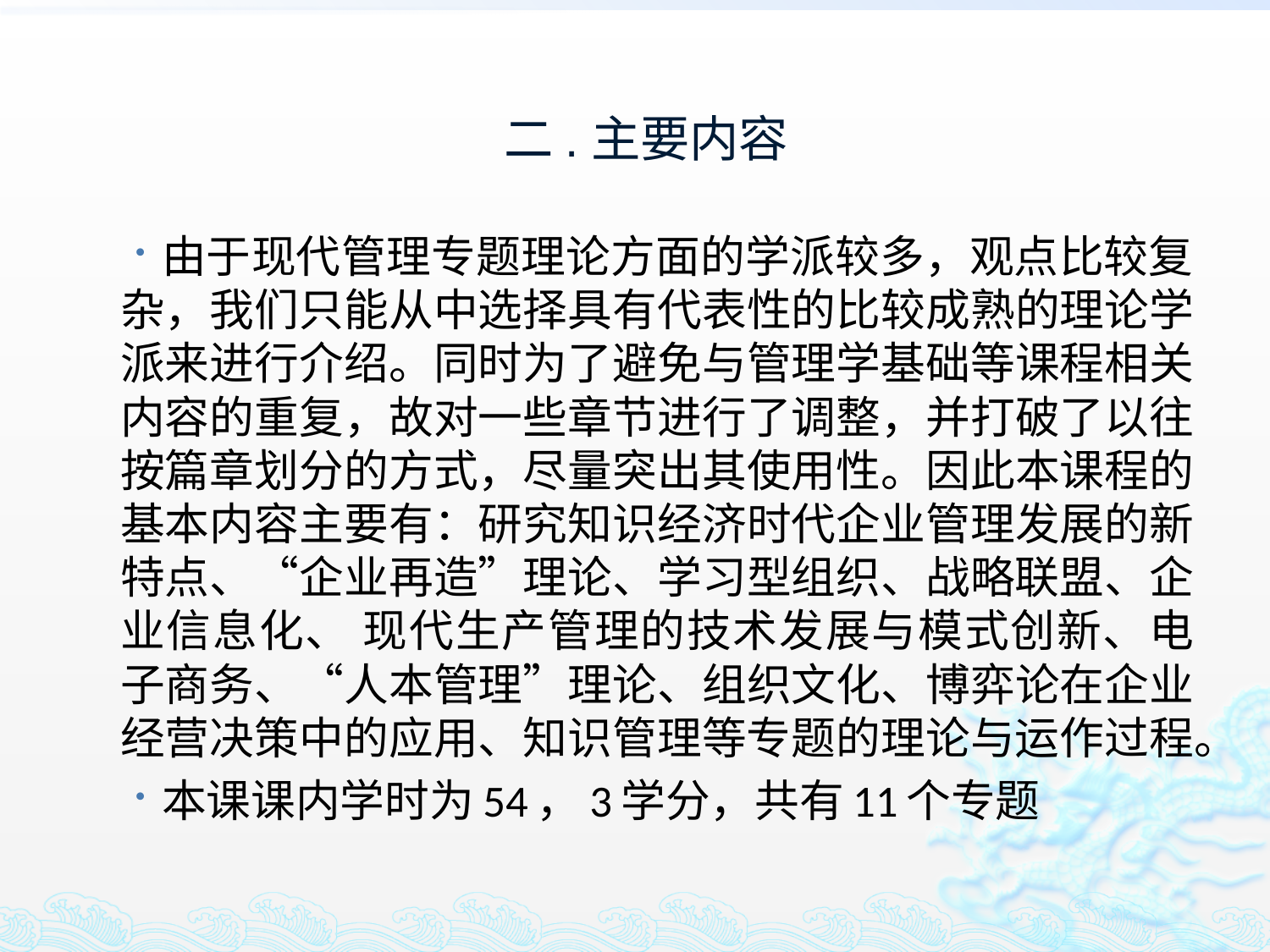

# 二.主要内容
由于现代管理专题理论方面的学派较多，观点比较复杂，我们只能从中选择具有代表性的比较成熟的理论学派来进行介绍。同时为了避免与管理学基础等课程相关内容的重复，故对一些章节进行了调整，并打破了以往按篇章划分的方式，尽量突出其使用性。因此本课程的基本内容主要有：研究知识经济时代企业管理发展的新特点、“企业再造”理论、学习型组织、战略联盟、企业信息化、 现代生产管理的技术发展与模式创新、电子商务、“人本管理”理论、组织文化、博弈论在企业经营决策中的应用、知识管理等专题的理论与运作过程。
本课课内学时为54，3学分，共有11个专题